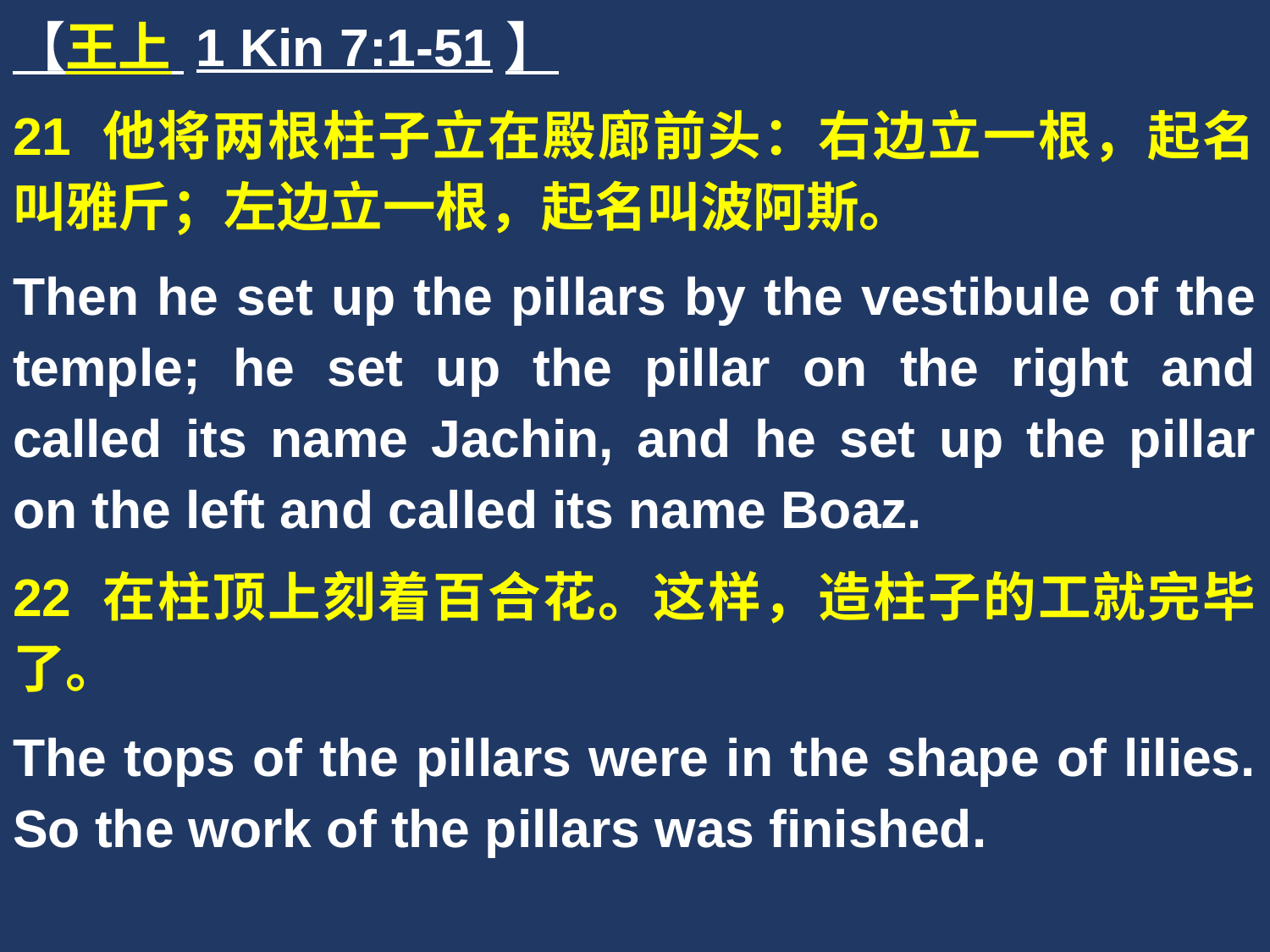

【王上 1 Kin 7:1-51】
21 他将两根柱子立在殿廊前头：右边立一根，起名叫雅斤；左边立一根，起名叫波阿斯。
Then he set up the pillars by the vestibule of the temple; he set up the pillar on the right and called its name Jachin, and he set up the pillar on the left and called its name Boaz.
22 在柱顶上刻着百合花。这样，造柱子的工就完毕了。
The tops of the pillars were in the shape of lilies. So the work of the pillars was finished.